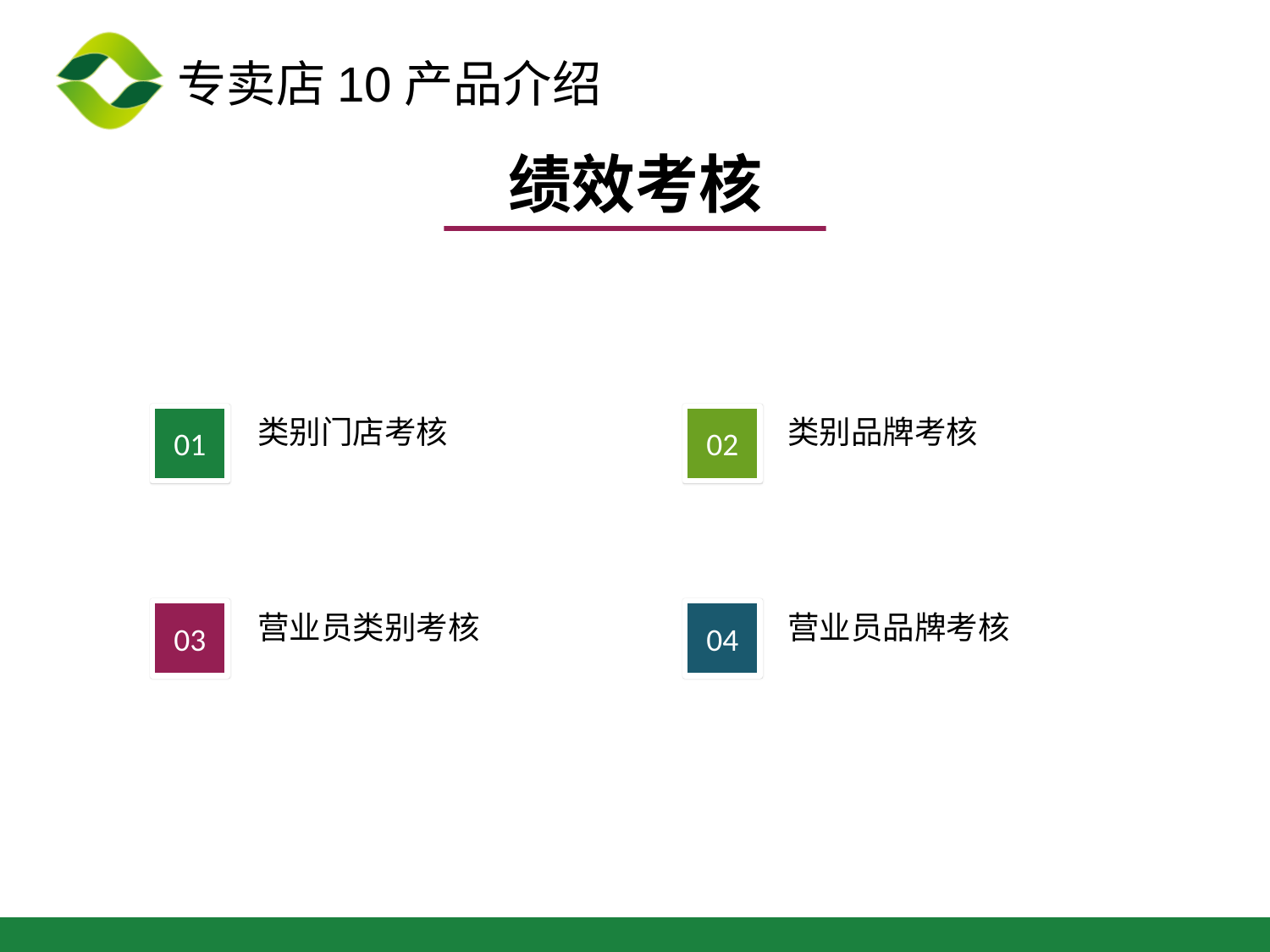

绩效考核

01
类别门店考核
02
类别品牌考核
03
营业员类别考核
04
营业员品牌考核